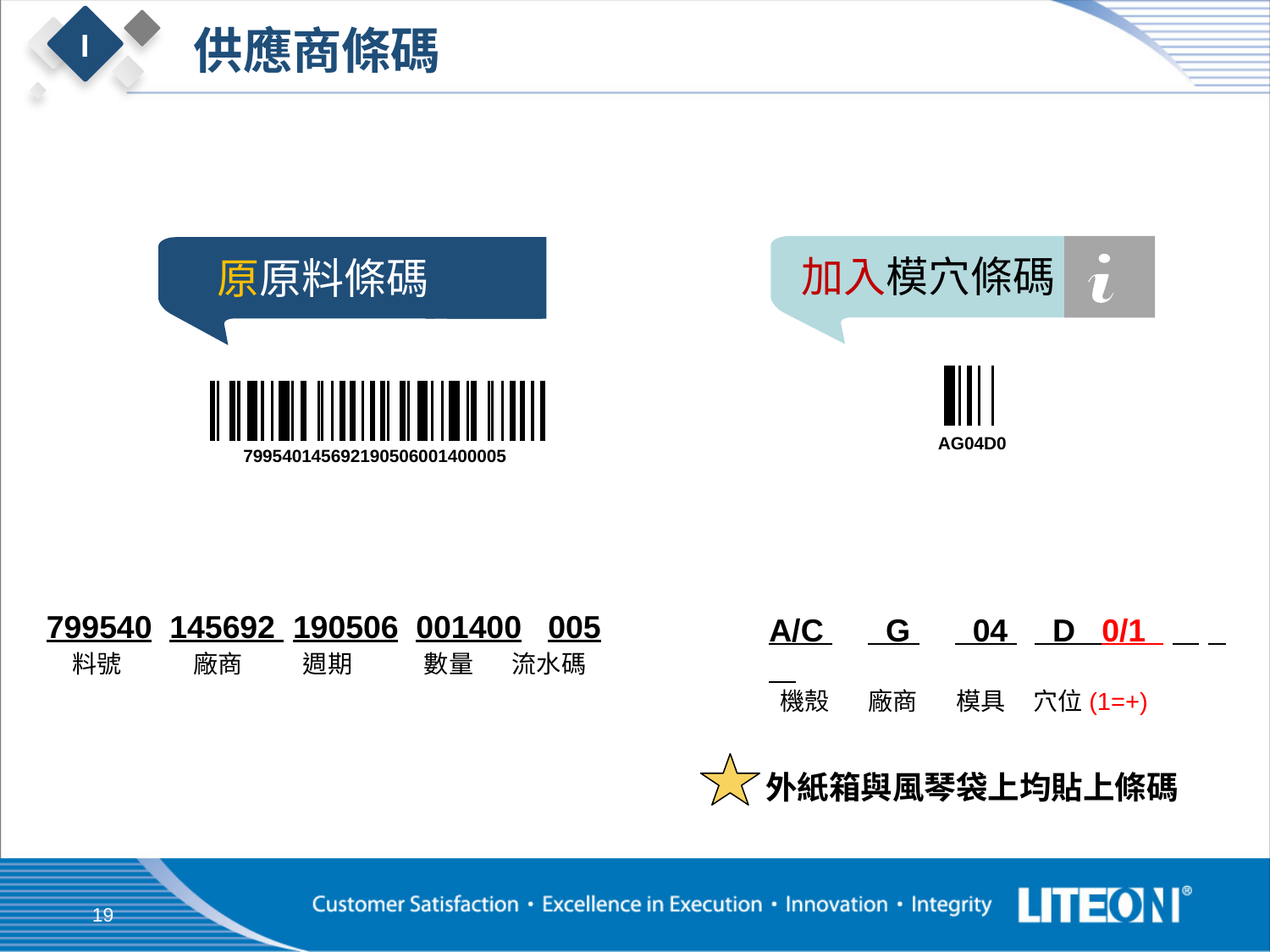

供應商條碼

I

加入模穴條碼

原原料條碼

AG04D0
799540145692190506001400005
799540  145692  190506  001400   005
   料號             廠商           週期             數量       流水碼
A/C       G       04     D   0/1
 機殼       廠商       模具     穴位(1=+)

外紙箱與風琴袋上均貼上條碼
19